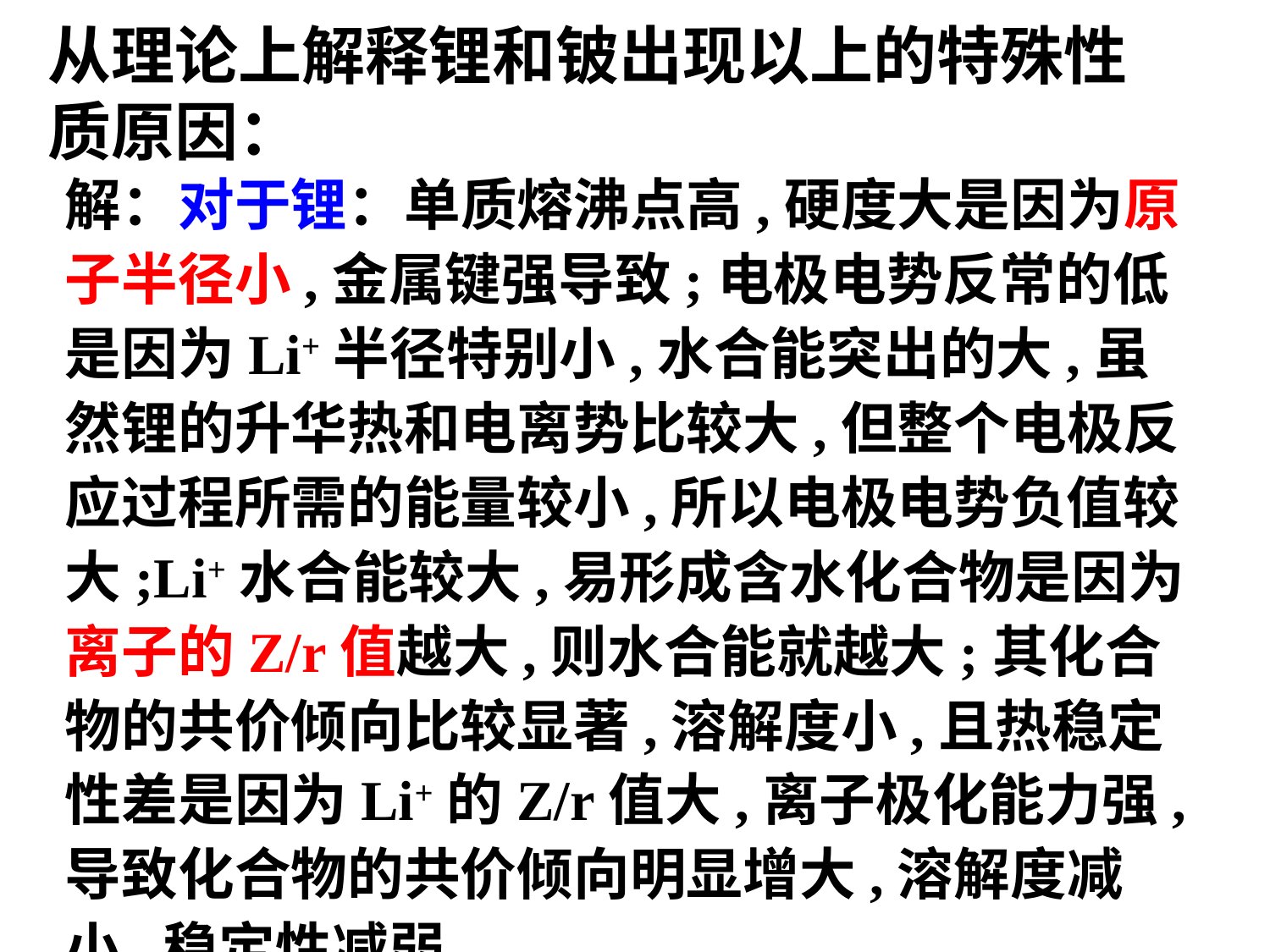

从理论上解释锂和铍出现以上的特殊性质原因：
解：对于锂：单质熔沸点高,硬度大是因为原子半径小,金属键强导致;电极电势反常的低是因为Li+半径特别小,水合能突出的大,虽然锂的升华热和电离势比较大,但整个电极反应过程所需的能量较小,所以电极电势负值较大;Li+水合能较大,易形成含水化合物是因为离子的Z/r值越大,则水合能就越大;其化合物的共价倾向比较显著,溶解度小,且热稳定性差是因为Li+的Z/r值大,离子极化能力强,导致化合物的共价倾向明显增大,溶解度减小,稳定性减弱.
9